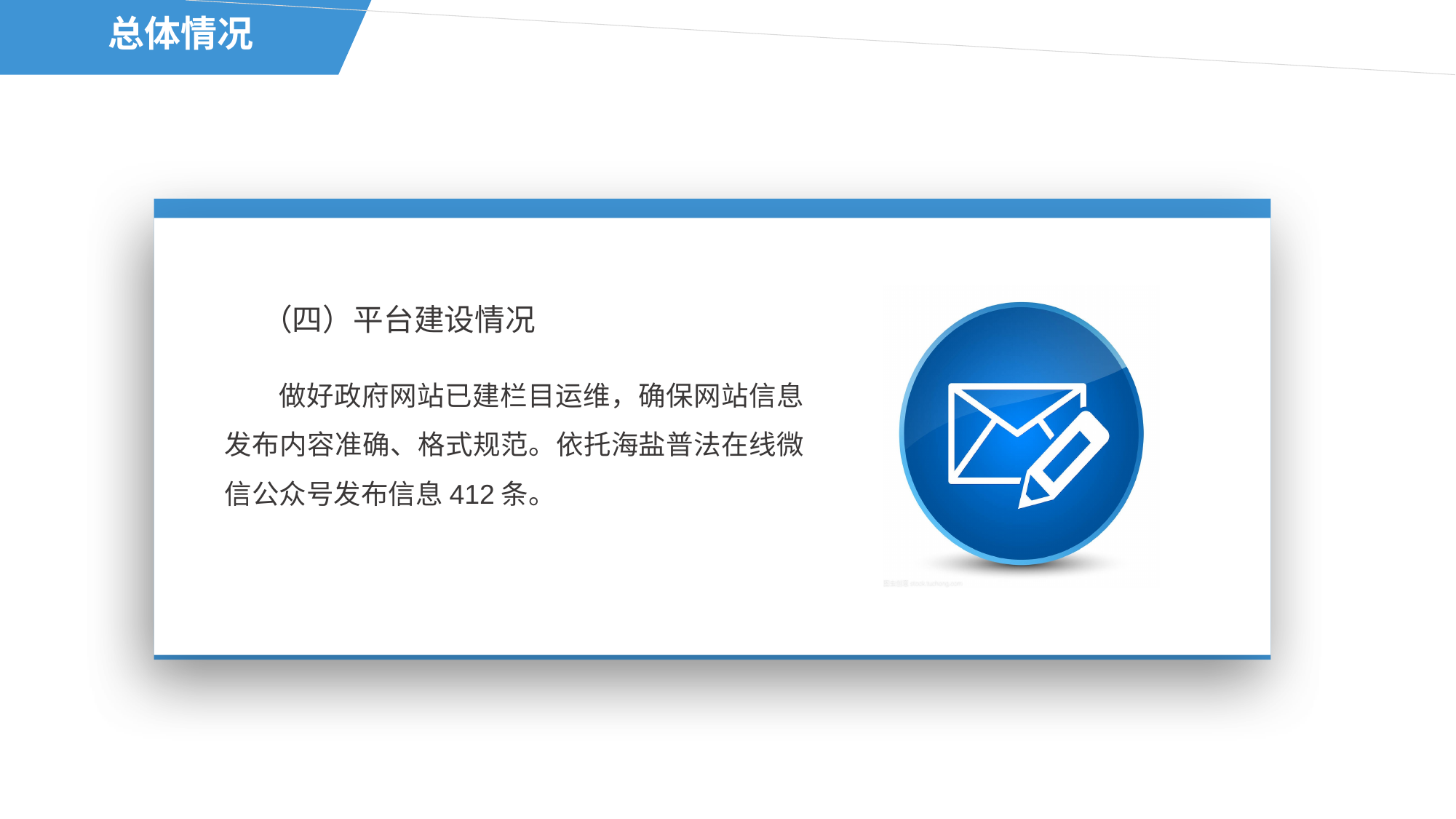

总体情况

  （四）平台建设情况
做好政府网站已建栏目运维，确保网站信息发布内容准确、格式规范。依托海盐普法在线微信公众号发布信息412条。